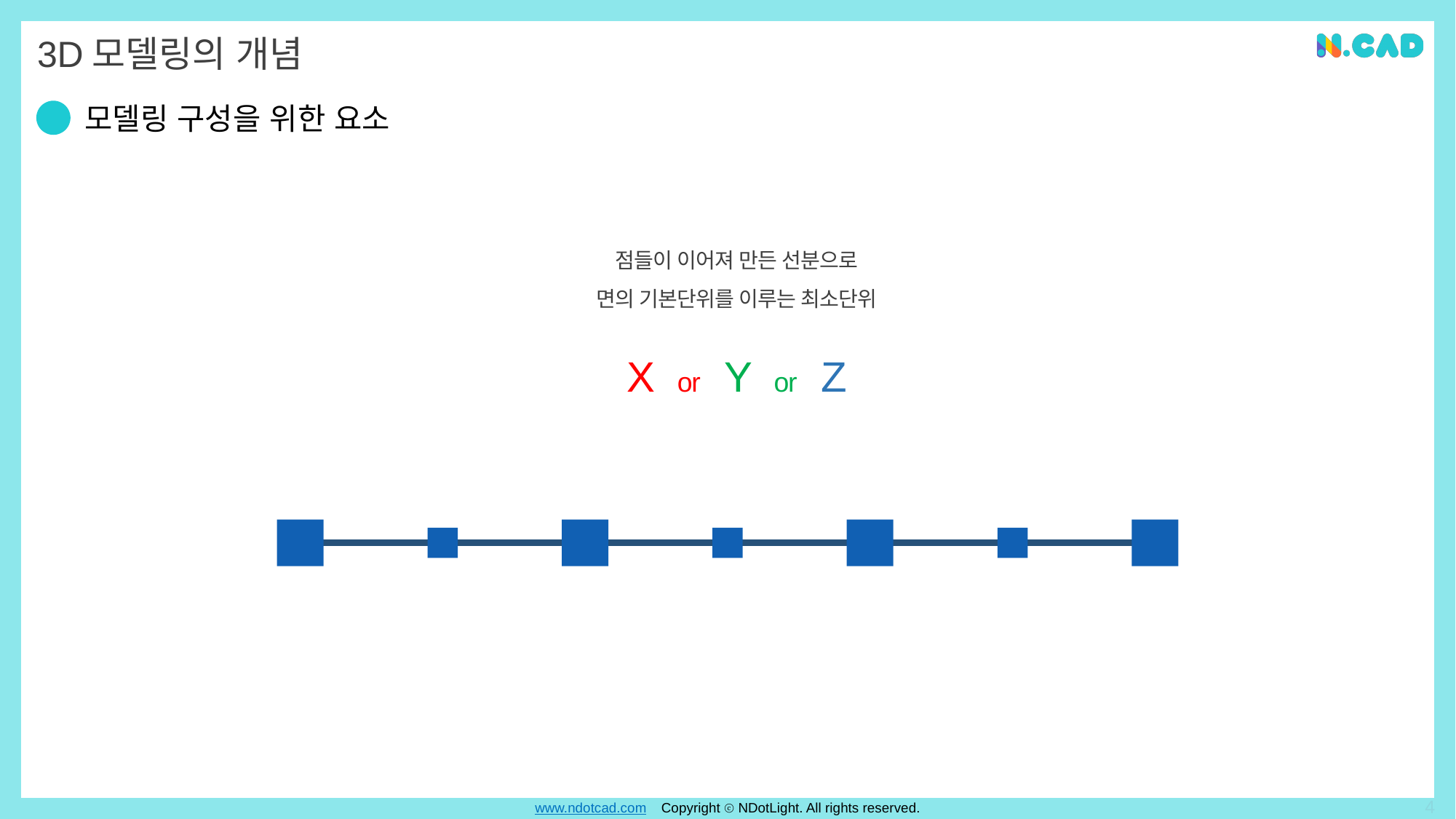

# 3D모델링의 개념
모델링 구성을 위한 요소
점들이 이어져 만든 선분으로
면의 기본단위를 이루는 최소단위
X  or  Y  or  Z

4